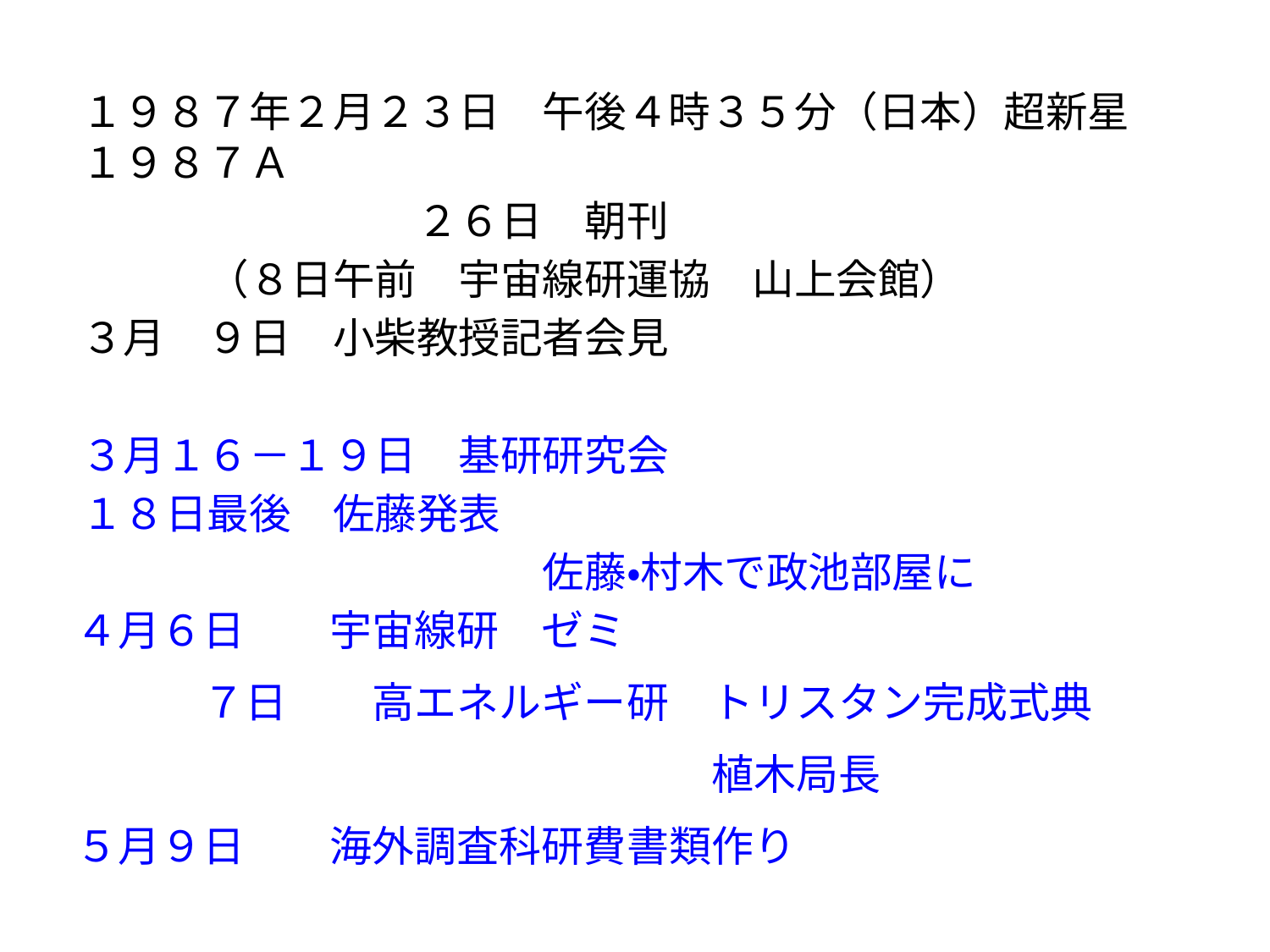

１９８７年２月２３日　午後４時３５分（日本）超新星１９８７Ａ
　　　　　　　　２６日　朝刊
　　　（８日午前　宇宙線研運協　山上会館）
３月　９日　小柴教授記者会見

３月１６－１９日　基研研究会
１８日最後　佐藤発表
　　　　　　　　　　　佐藤・村木で政池部屋に

４月６日　　宇宙線研　ゼミ
　　　７日　　高エネルギー研　トリスタン完成式典
　　　　　　　　　　　　　　　植木局長
５月９日　　海外調査科研費書類作り